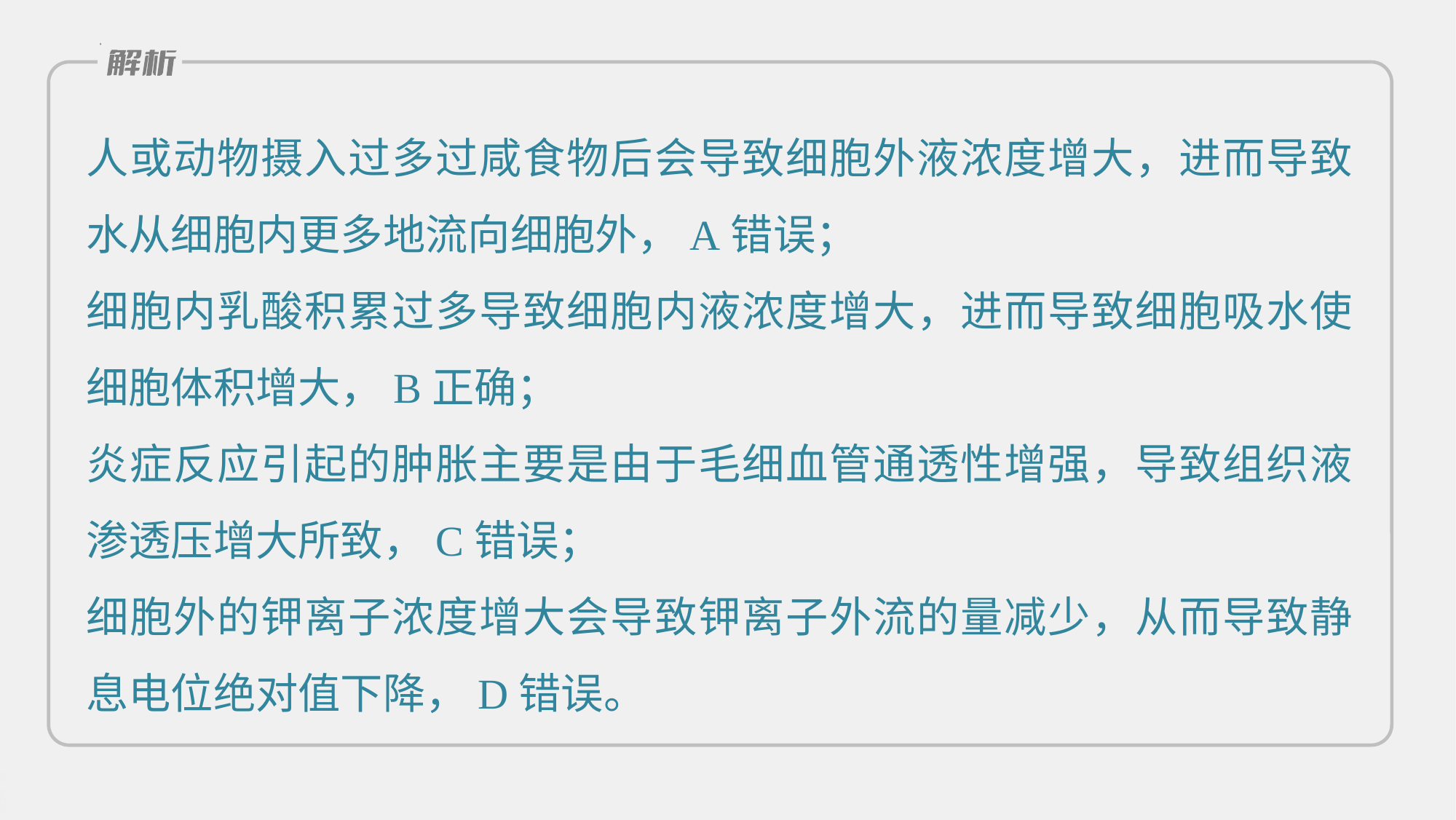

人或动物摄入过多过咸食物后会导致细胞外液浓度增大，进而导致水从细胞内更多地流向细胞外，A错误；
细胞内乳酸积累过多导致细胞内液浓度增大，进而导致细胞吸水使细胞体积增大，B正确；
炎症反应引起的肿胀主要是由于毛细血管通透性增强，导致组织液渗透压增大所致，C错误；
细胞外的钾离子浓度增大会导致钾离子外流的量减少，从而导致静息电位绝对值下降，D错误。